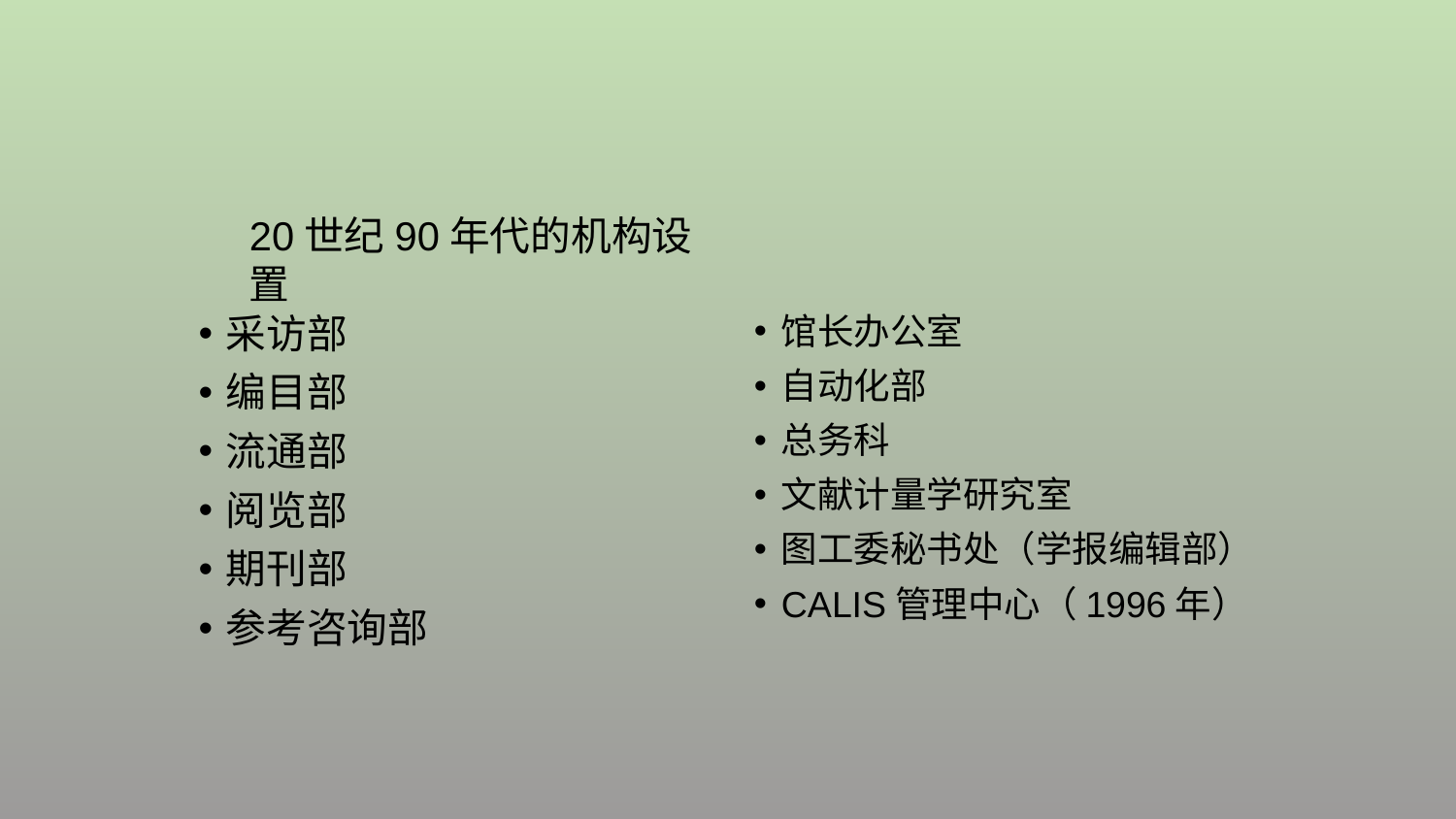

#
20世纪90年代的机构设置
采访部
编目部
流通部
阅览部
期刊部
参考咨询部
馆长办公室
自动化部
总务科
文献计量学研究室
图工委秘书处（学报编辑部）
CALIS管理中心（1996年）